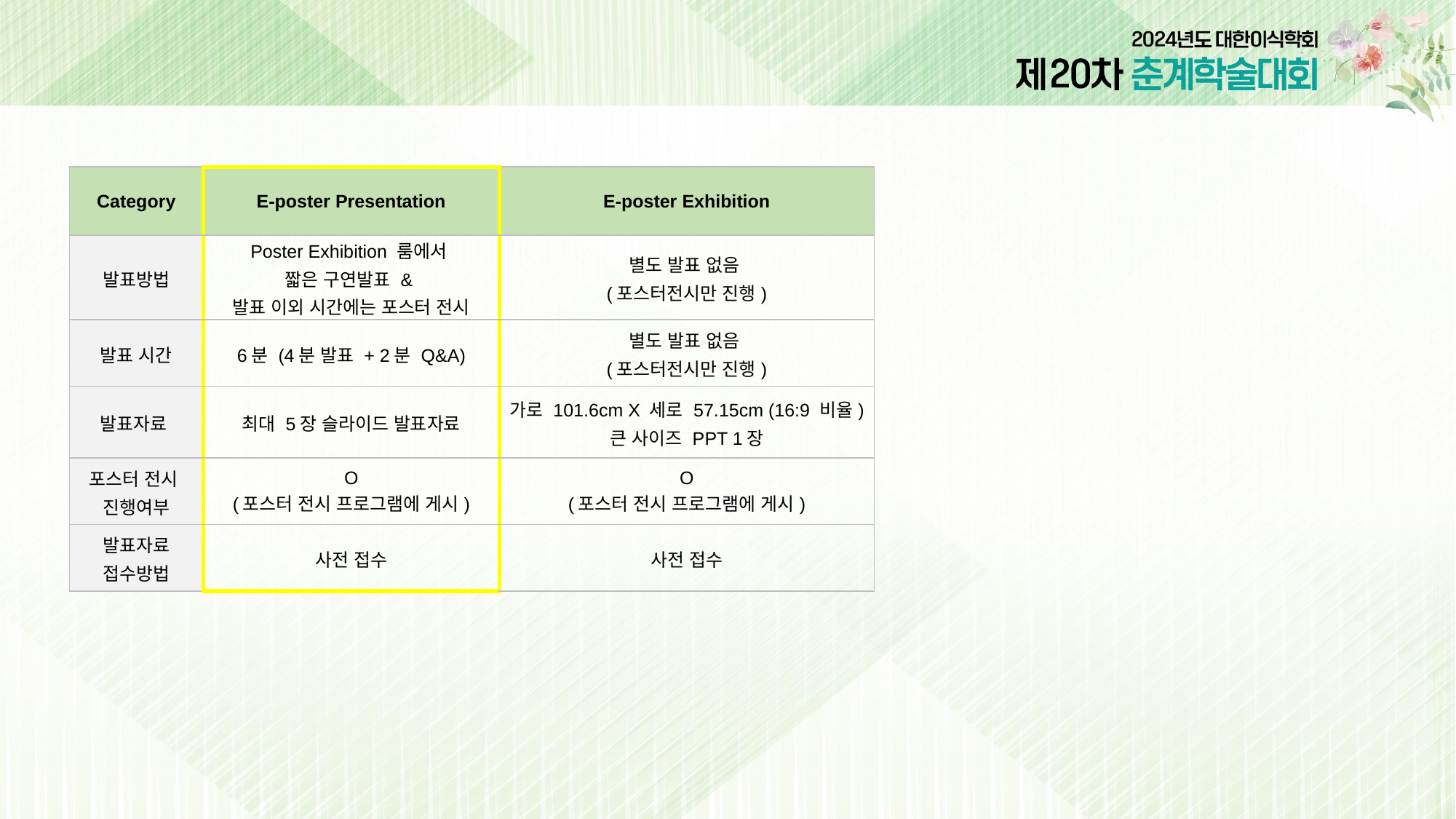

| Category | E-poster Presentation | E-poster Exhibition |
| --- | --- | --- |
| 발표방법 | Poster Exhibition 룸에서 짧은 구연발표 & 발표 이외 시간에는 포스터 전시 | 별도 발표 없음 (포스터전시만 진행) |
| 발표 시간 | 6분 (4분 발표 + 2분 Q&A) | 별도 발표 없음 (포스터전시만 진행) |
| 발표자료 | 최대 5장 슬라이드 발표자료 | 가로 101.6cm X 세로 57.15cm (16:9 비율) 큰 사이즈 PPT 1장 |
| 포스터 전시 진행여부 | O (포스터 전시 프로그램에 게시) | O (포스터 전시 프로그램에 게시) |
| 발표자료 접수방법 | 사전 접수 | 사전 접수 |